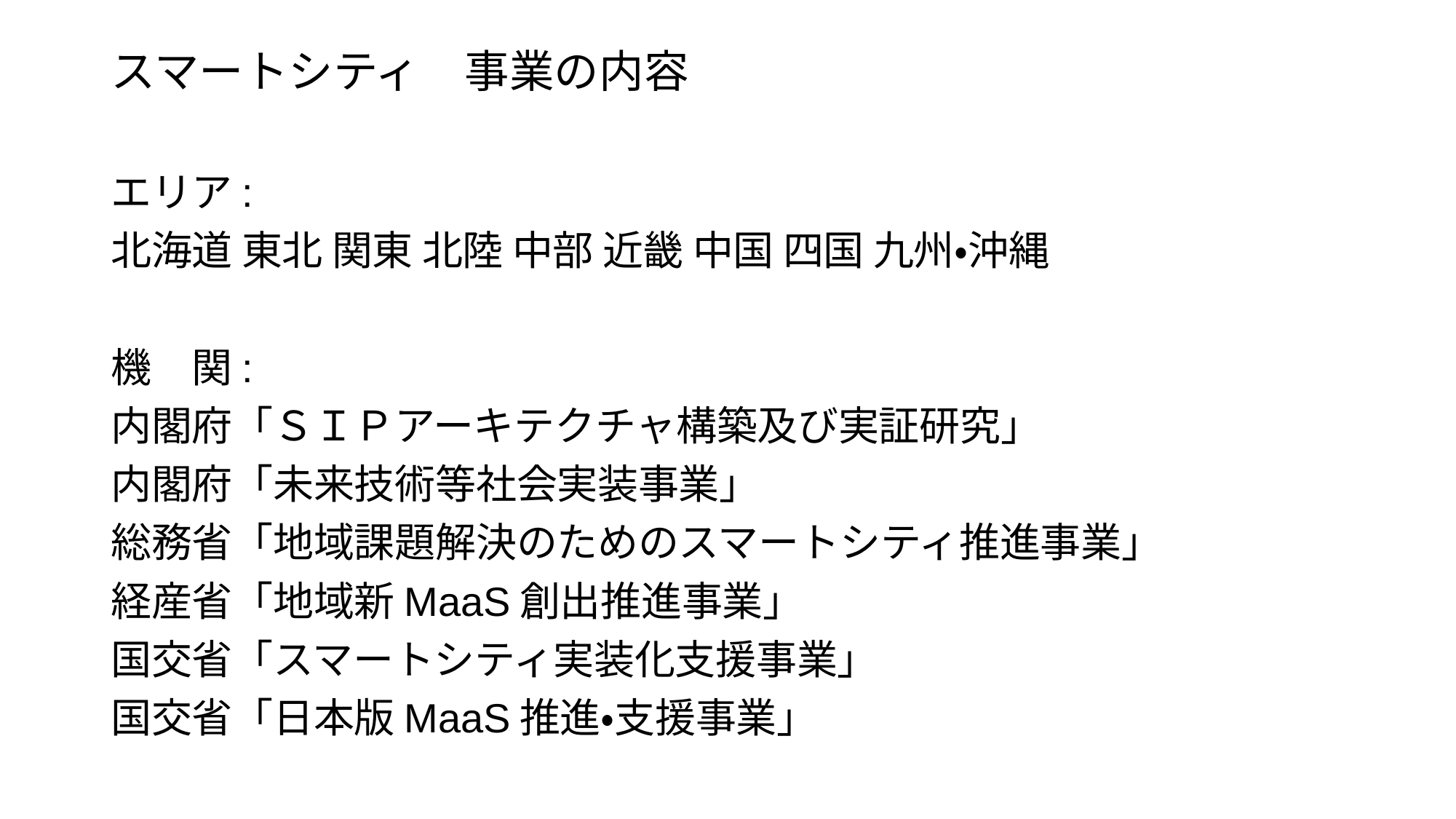

# スマートシティ　事業の内容
エリア:
北海道 東北 関東 北陸 中部 近畿 中国 四国 九州・沖縄

機　関:
内閣府「ＳＩＰアーキテクチャ構築及び実証研究」
内閣府「未来技術等社会実装事業」
総務省「地域課題解決のためのスマートシティ推進事業」
経産省「地域新MaaS創出推進事業」
国交省「スマートシティ実装化支援事業」
国交省「日本版MaaS推進・支援事業」